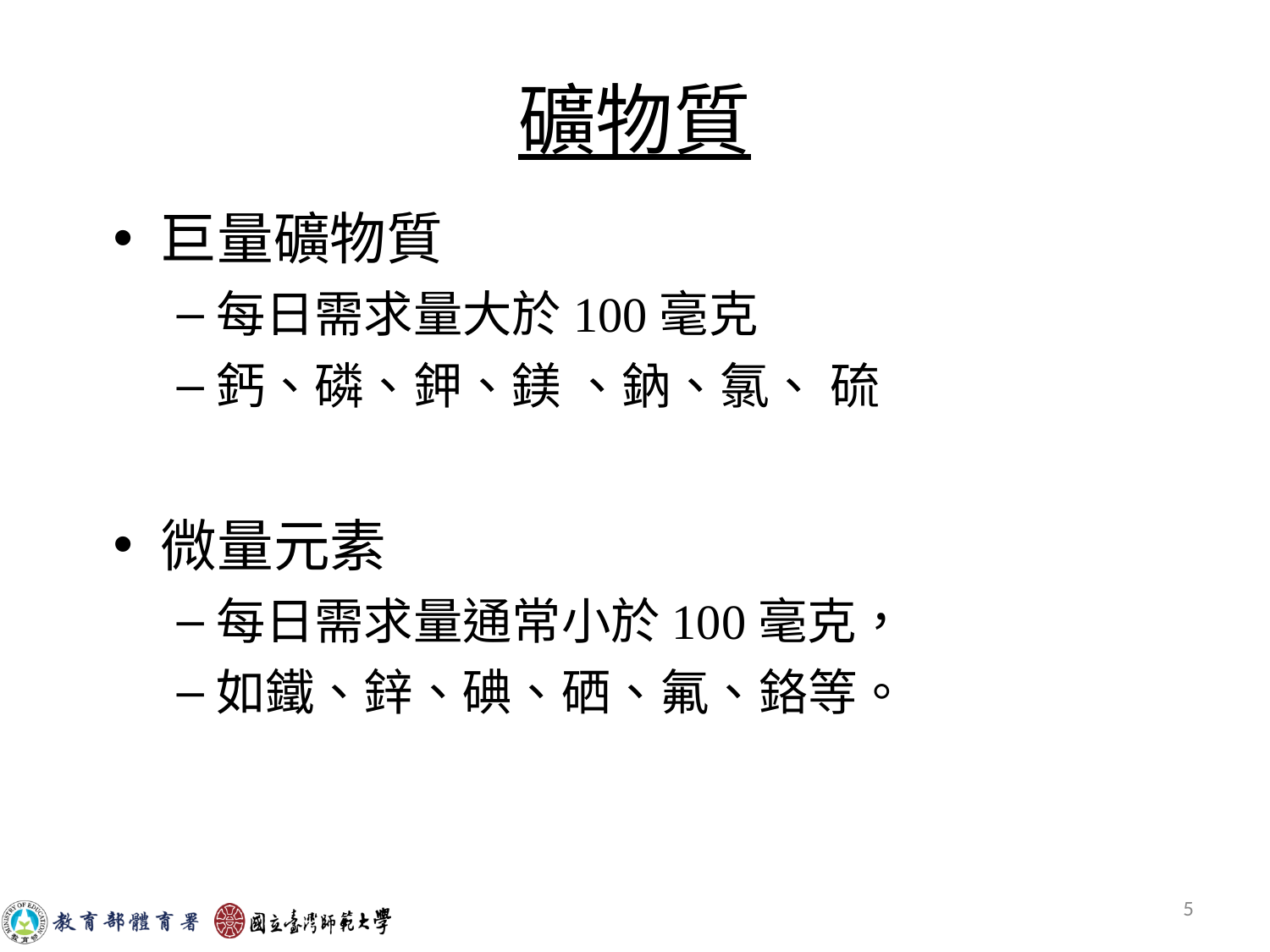

# 礦物質
巨量礦物質
每日需求量大於100毫克
鈣、磷、鉀、鎂 、鈉、氯、 硫

微量元素
每日需求量通常小於100毫克，
如鐵、鋅、碘、硒、氟、鉻等。
5